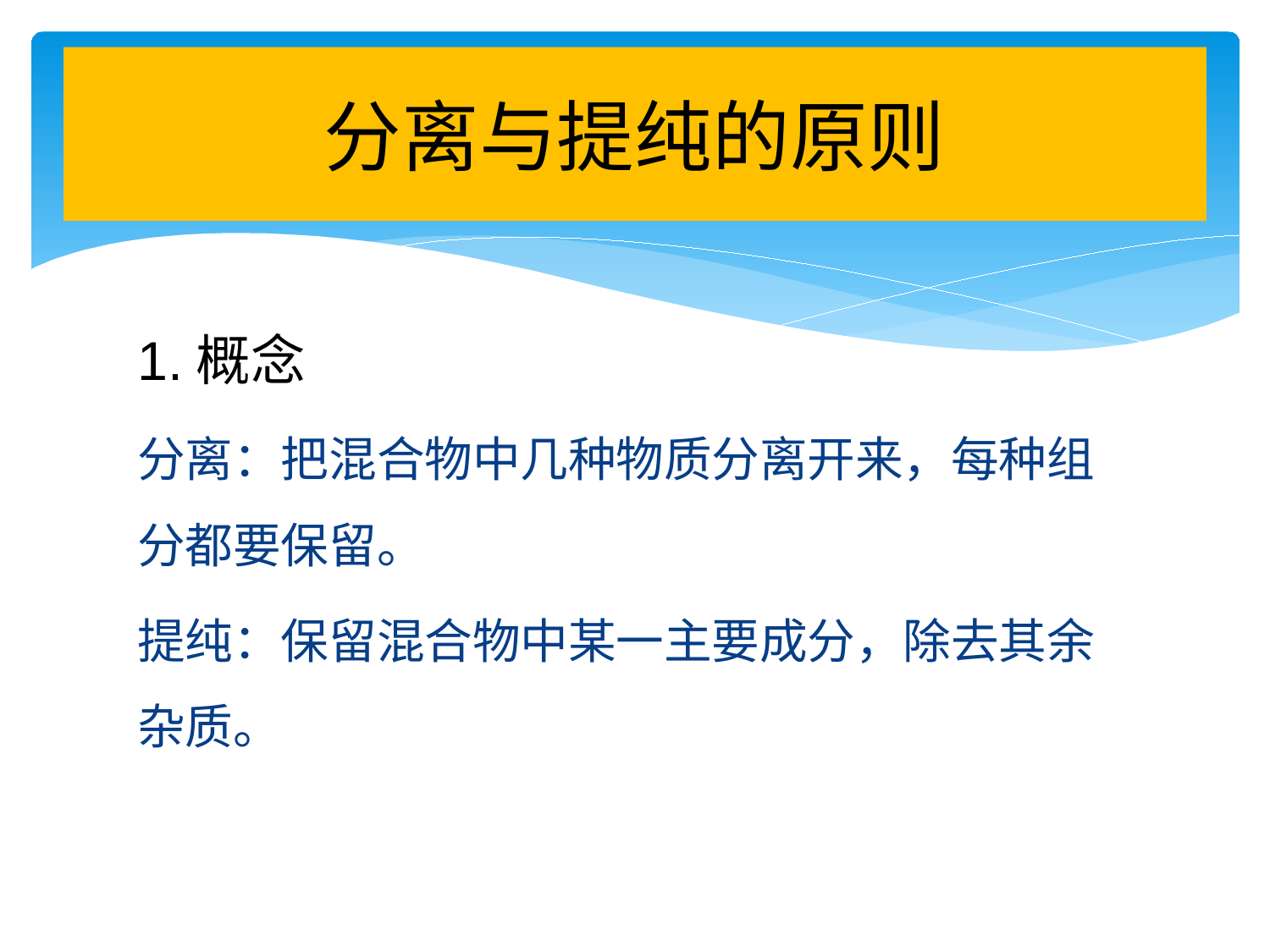

# 分离与提纯的原则
1.概念
分离：把混合物中几种物质分离开来，每种组分都要保留。
提纯：保留混合物中某一主要成分，除去其余杂质。